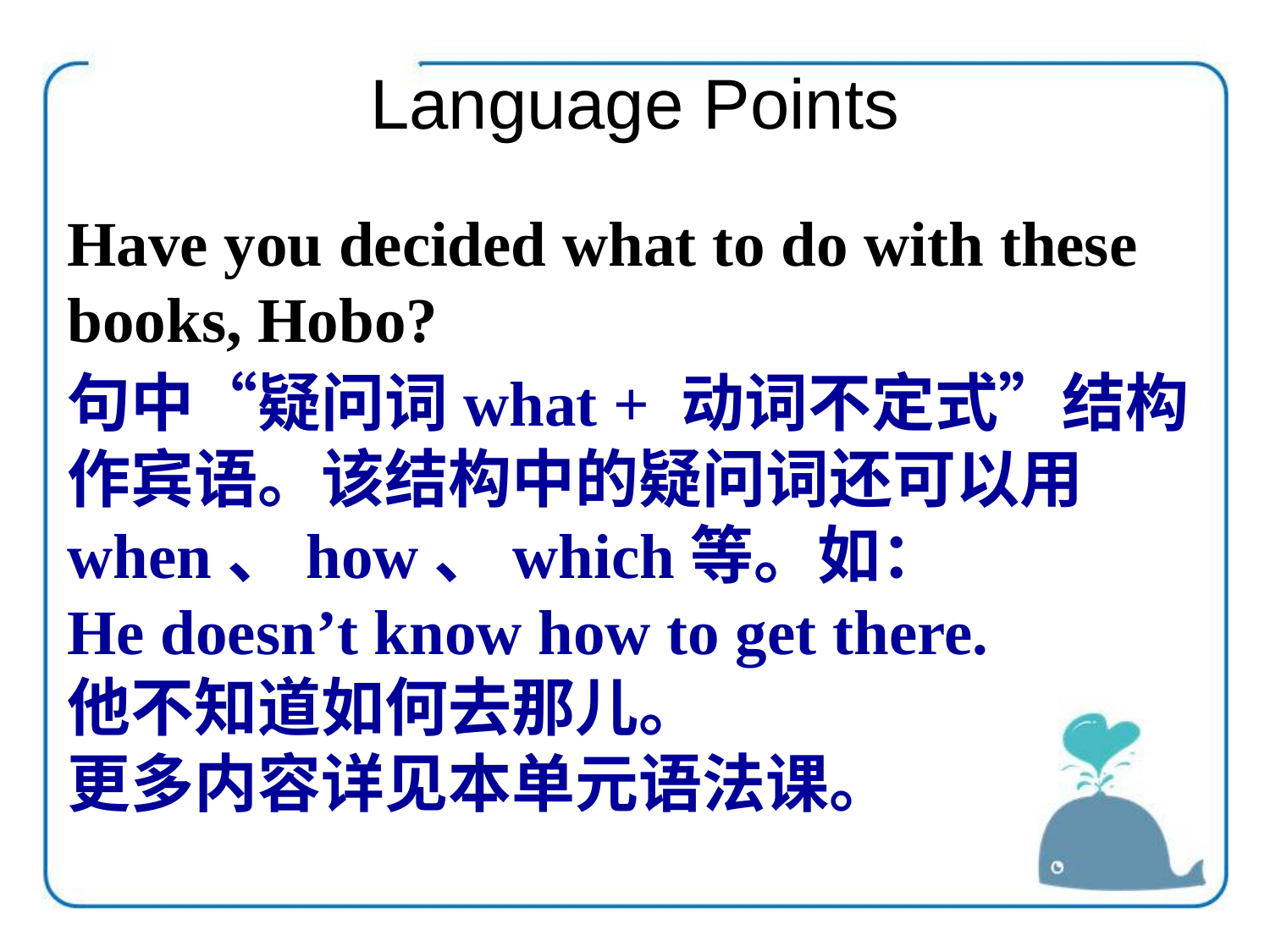

Language Points
Have you decided what to do with these books, Hobo?
句中“疑问词what + 动词不定式”结构作宾语。该结构中的疑问词还可以用when、how、which等。如：
He doesn’t know how to get there.
他不知道如何去那儿。
更多内容详见本单元语法课。